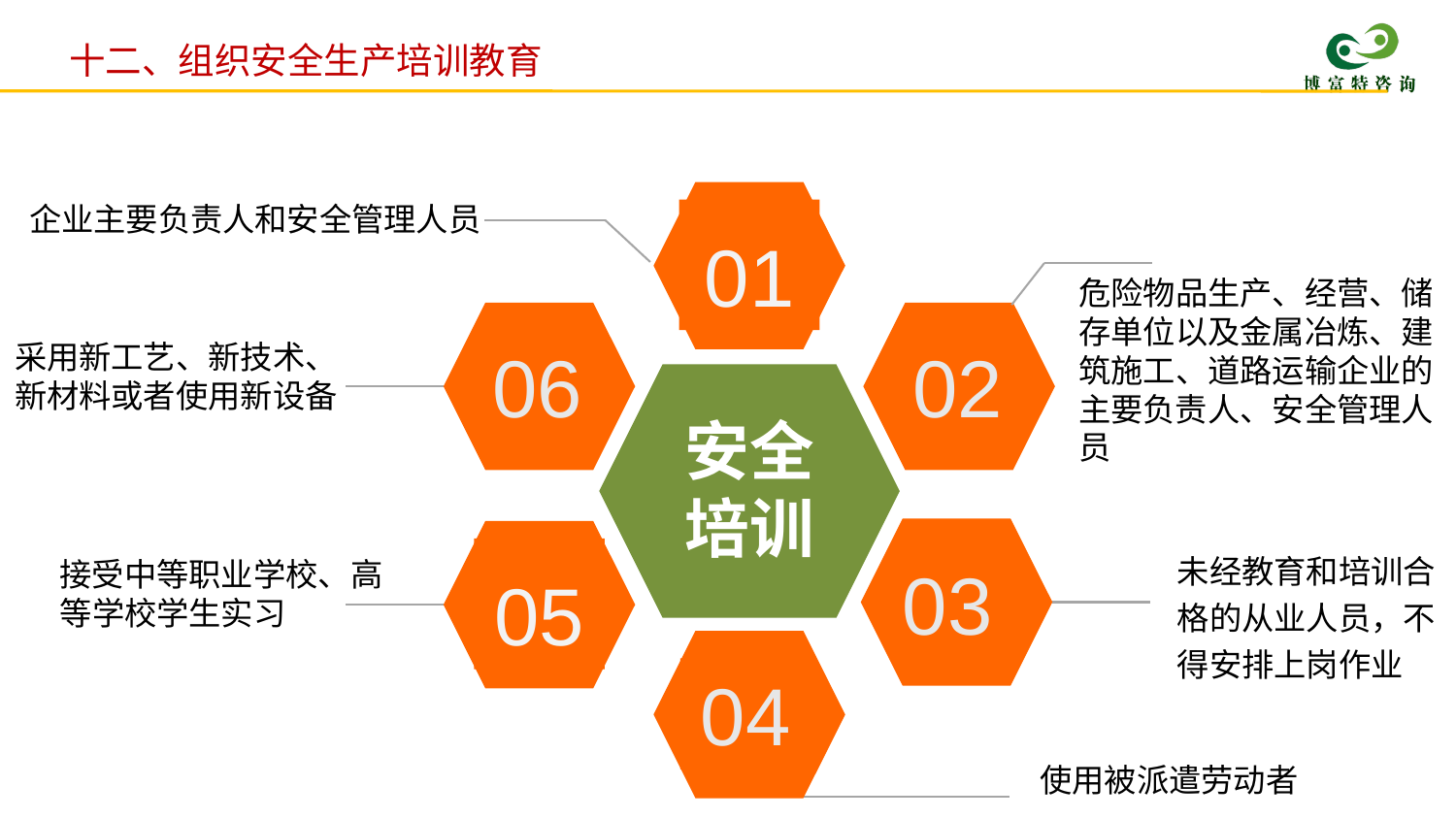

十二、组织安全生产培训教育

01
企业主要负责人和安全管理人员

危险物品生产、经营、储存单位以及金属冶炼、建筑施工、道路运输企业的主要负责人、安全管理人员

06

02
采用新工艺、新技术、新材料或者使用新设备

安全培训

05
未经教育和培训合格的从业人员，不得安排上岗作业
03
接受中等职业学校、高等学校学生实习

04
使用被派遣劳动者